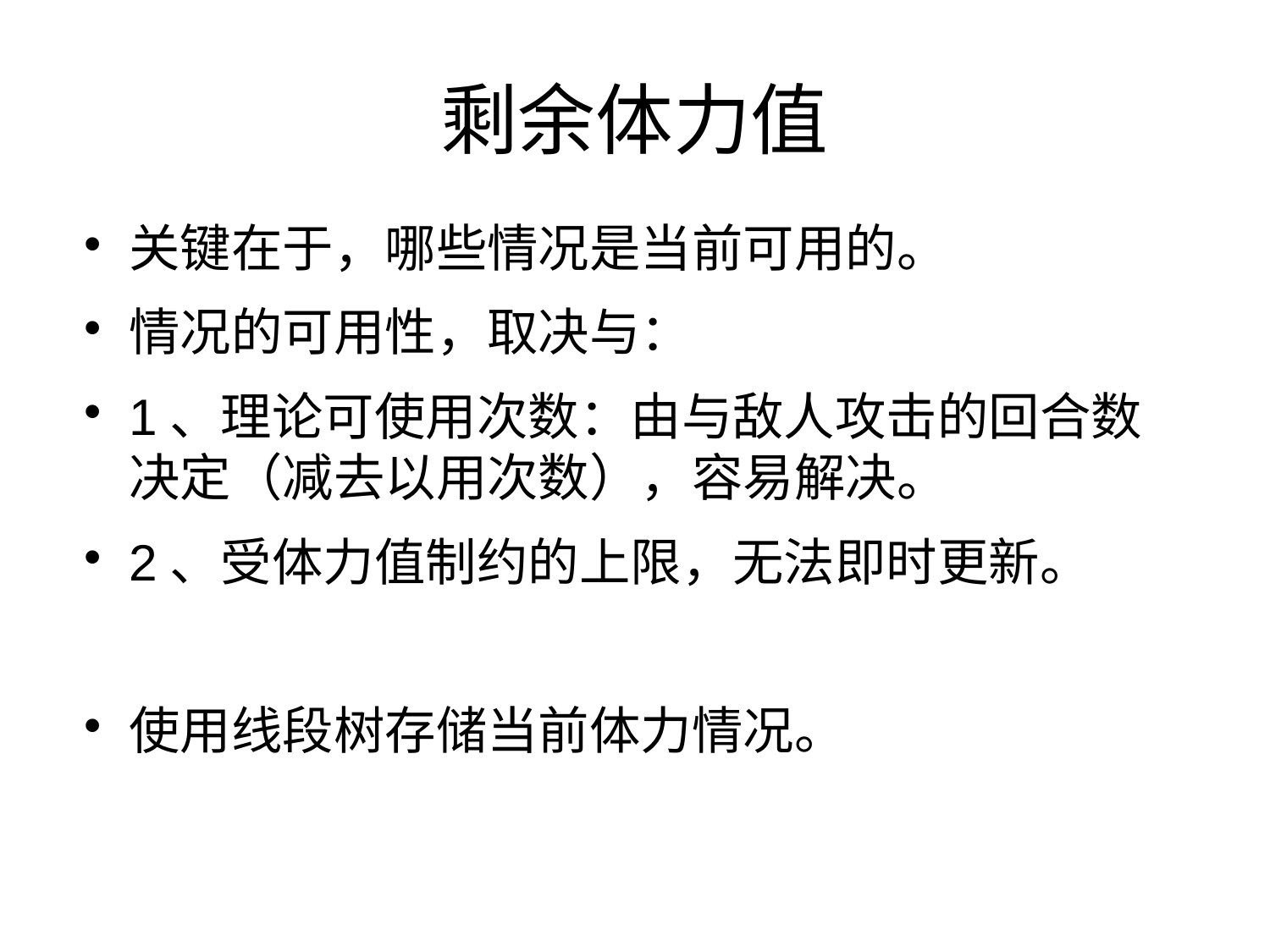

# 剩余体力值
关键在于，哪些情况是当前可用的。
情况的可用性，取决与：
1、理论可使用次数：由与敌人攻击的回合数决定（减去以用次数），容易解决。
2、受体力值制约的上限，无法即时更新。

使用线段树存储当前体力情况。